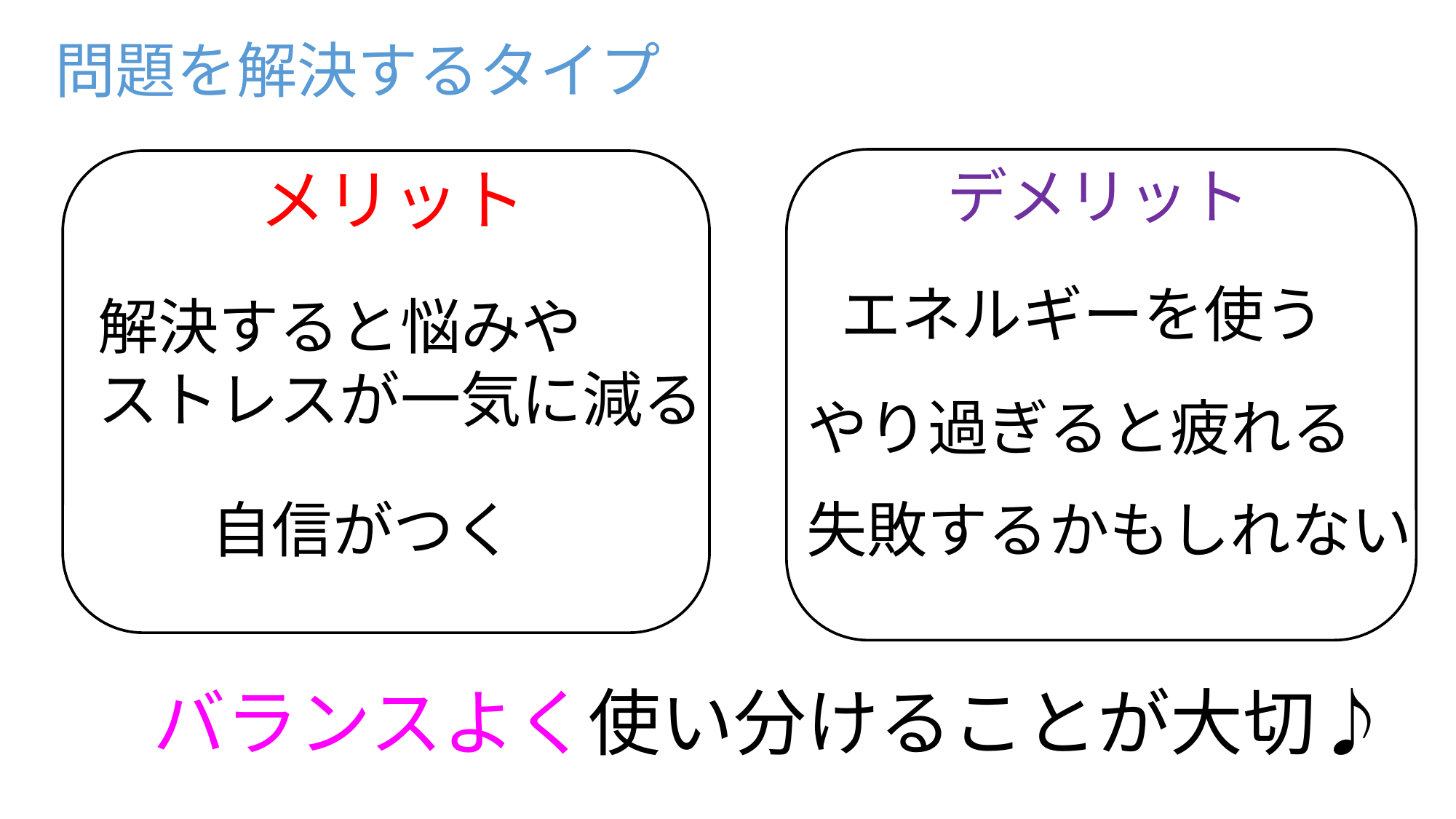

# 問題を解決するタイプ

メリット
デメリット
エネルギーを使う
解決すると悩みや
ストレスが一気に減る
やり過ぎると疲れる
自信がつく
失敗するかもしれない
バランスよく使い分けることが大切♪